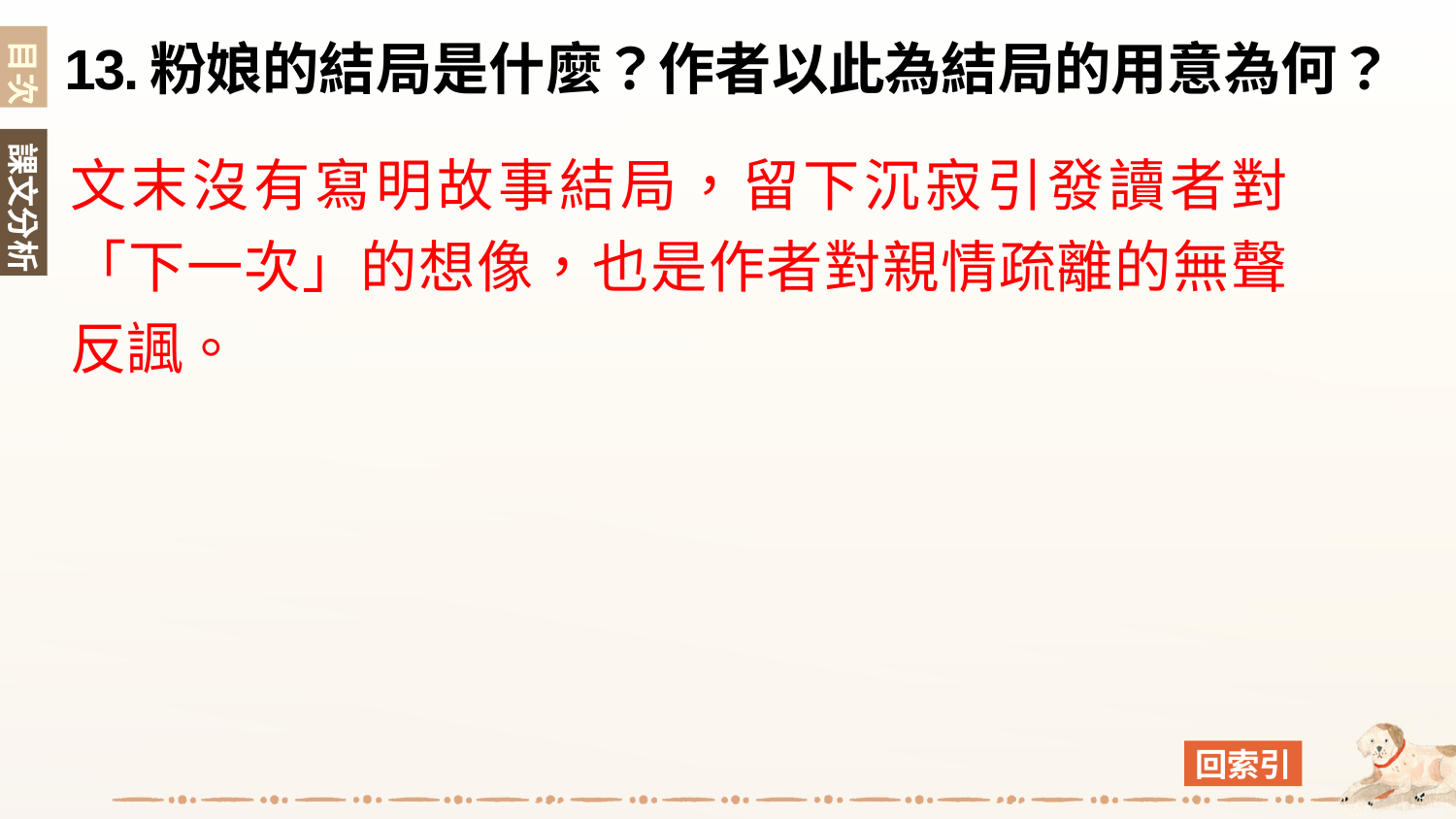

13.
目次
粉娘的結局是什麼？作者以此為結局的用意為何？
課文分析
文末沒有寫明故事結局，留下沉寂引發讀者對「下一次」的想像，也是作者對親情疏離的無聲反諷。
回索引